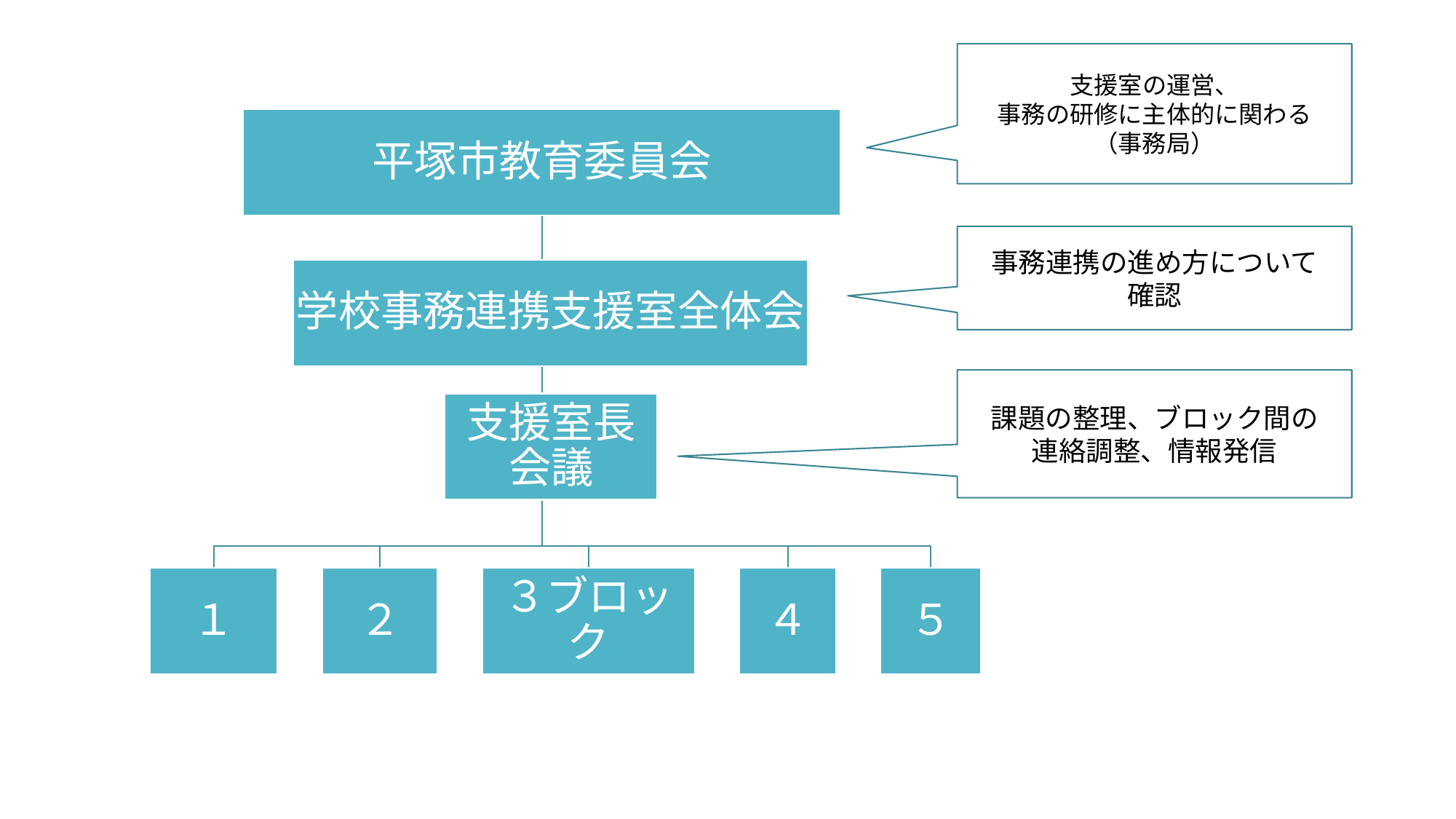

支援室の運営、
事務の研修に主体的に関わる
（事務局）
平塚市教育委員会
１
２
３ブロック
４
５
学校事務連携支援室全体会
支援室長会議
事務連携の進め方について
確認
課題の整理、ブロック間の
連絡調整、情報発信